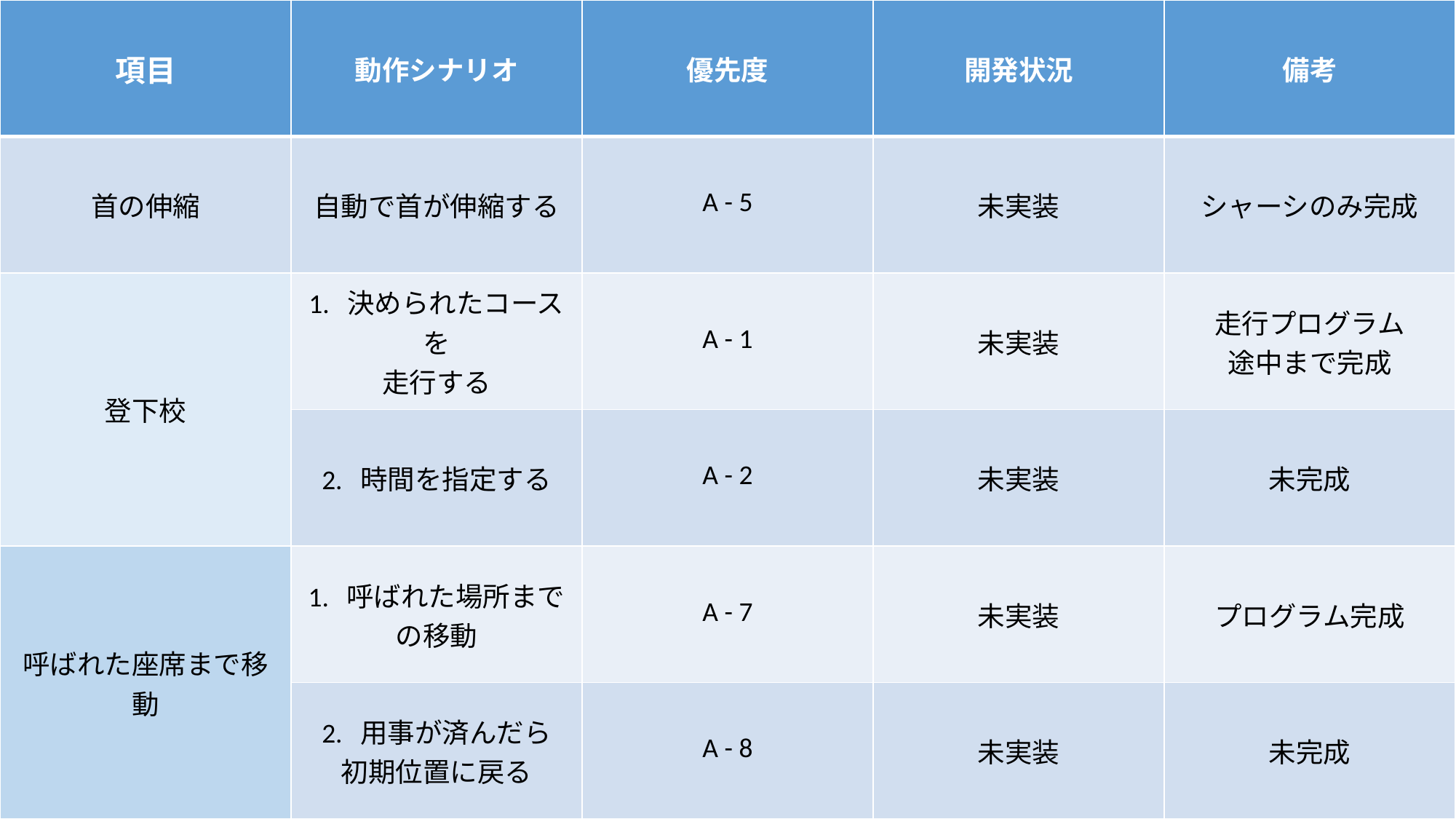

| 項目 | 動作シナリオ | 優先度 | 開発状況 | 備考 |
| --- | --- | --- | --- | --- |
| 首の伸縮 | 自動で首が伸縮する | A - 5 | 未実装 | シャーシのみ完成 |
| 登下校 | 1. 決められたコースを 走行する | A - 1 | 未実装 | 走行プログラム 途中まで完成 |
|  | 2. 時間を指定する | A - 2 | 未実装 | 未完成 |
| 呼ばれた座席まで移動 | 1. 呼ばれた場所までの移動 | A - 7 | 未実装 | プログラム完成 |
|  | 2. 用事が済んだら 初期位置に戻る | A - 8 | 未実装 | 未完成 |